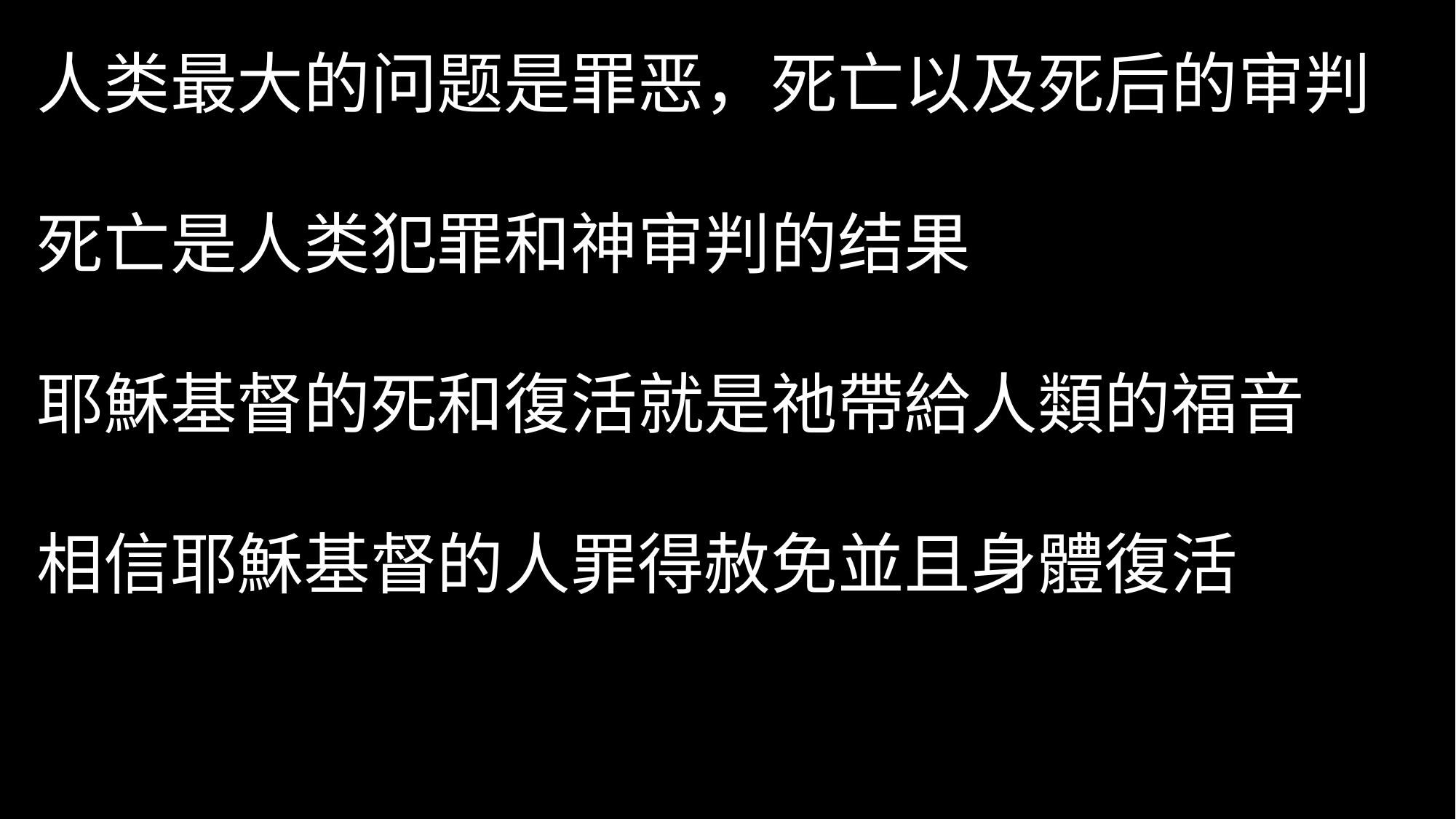

人类最大的问题是罪恶，死亡以及死后的审判

死亡是人类犯罪和神审判的结果

耶穌基督的死和復活就是祂帶給人類的福音

相信耶穌基督的人罪得赦免並且身體復活